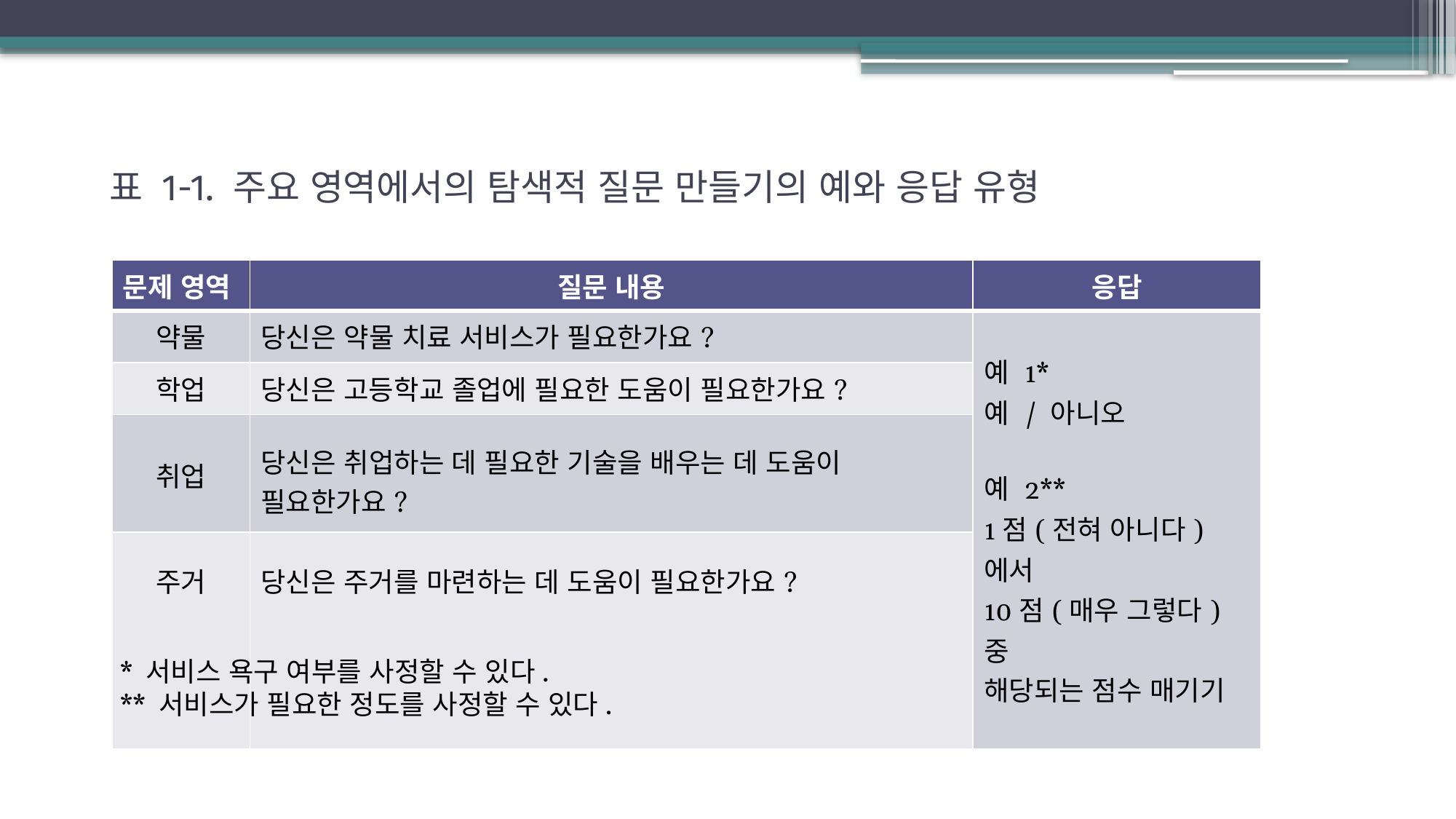

# 표 1-1. 주요 영역에서의 탐색적 질문 만들기의 예와 응답 유형
| 문제 영역 | 질문 내용 | 응답 |
| --- | --- | --- |
| 약물 | 당신은 약물 치료 서비스가 필요한가요? | 예 1\* 예 / 아니오 예 2\*\* 1점(전혀 아니다)에서 10점(매우 그렇다) 중 해당되는 점수 매기기 |
| 학업 | 당신은 고등학교 졸업에 필요한 도움이 필요한가요? |  |
| 취업 | 당신은 취업하는 데 필요한 기술을 배우는 데 도움이 필요한가요? |  |
| 주거 | 당신은 주거를 마련하는 데 도움이 필요한가요? |  |
* 서비스 욕구 여부를 사정할 수 있다.
** 서비스가 필요한 정도를 사정할 수 있다.